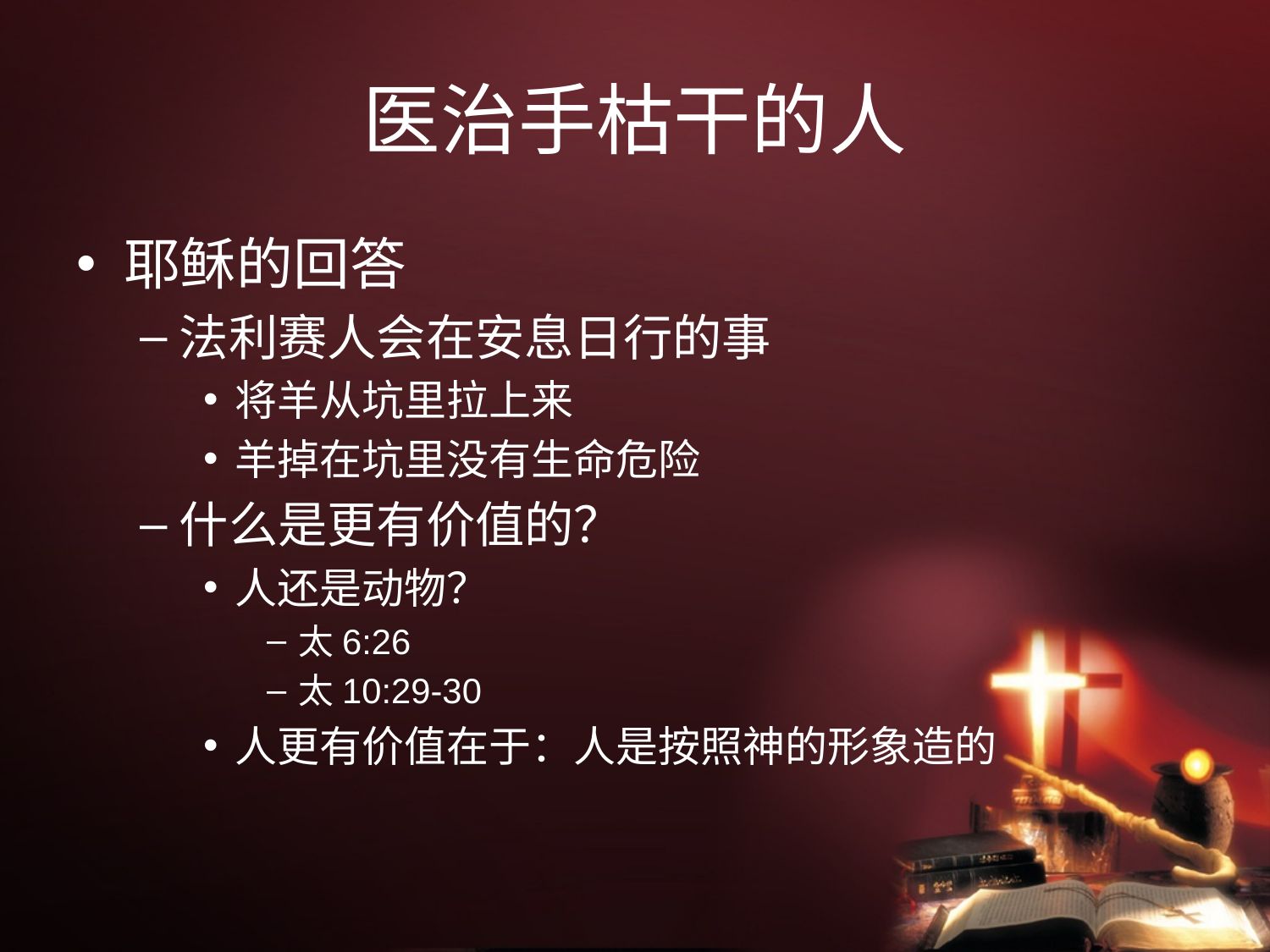

# 医治手枯干的人
耶稣的回答
法利赛人会在安息日行的事
将羊从坑里拉上来
羊掉在坑里没有生命危险
什么是更有价值的？
人还是动物？
太6:26
太10:29-30
人更有价值在于：人是按照神的形象造的